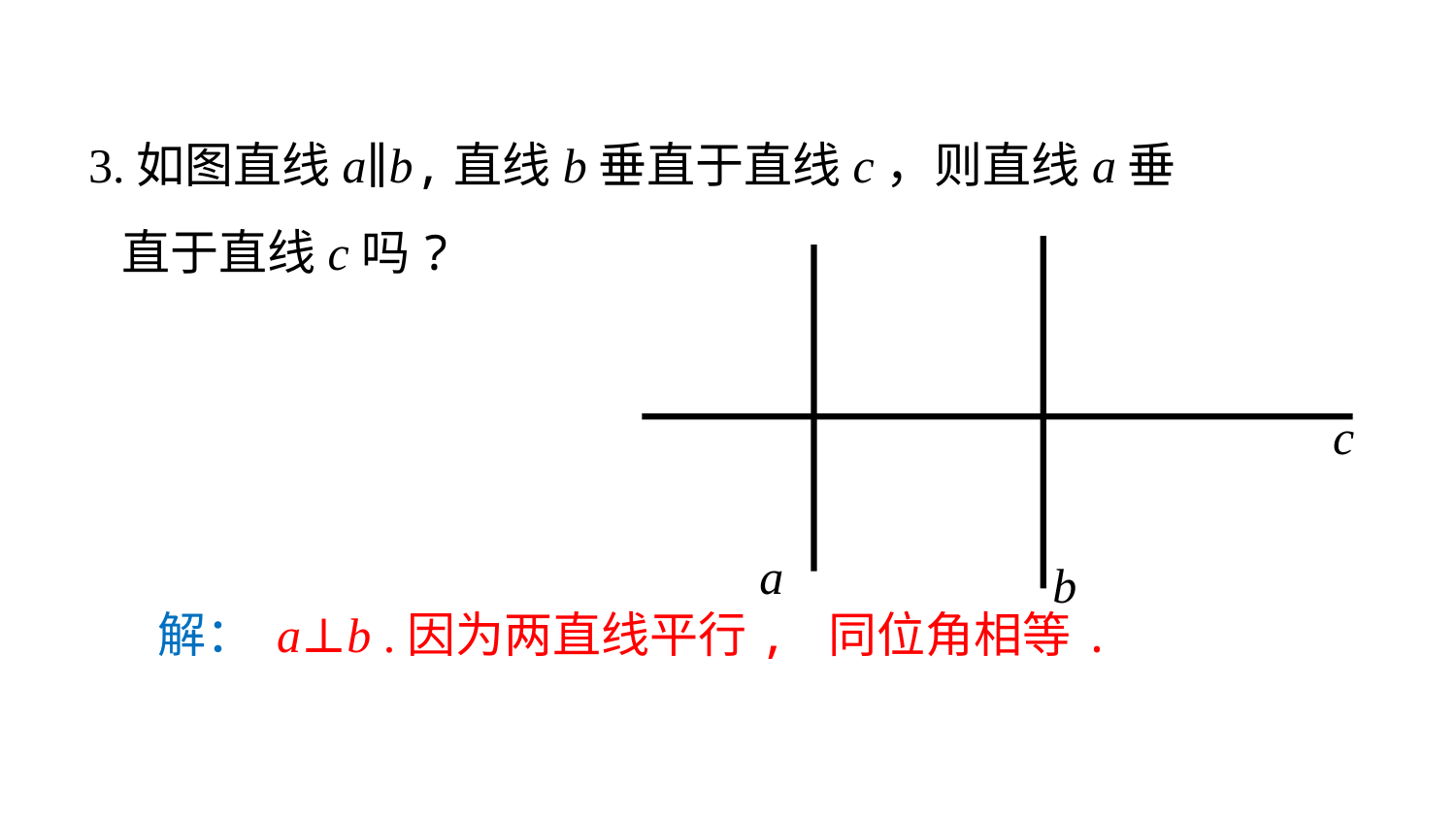

3.如图直线a∥b,直线b垂直于直线c，则直线a垂
  直于直线c吗?

c

a
b
 解： a⊥b .因为两直线平行, 同位角相等.